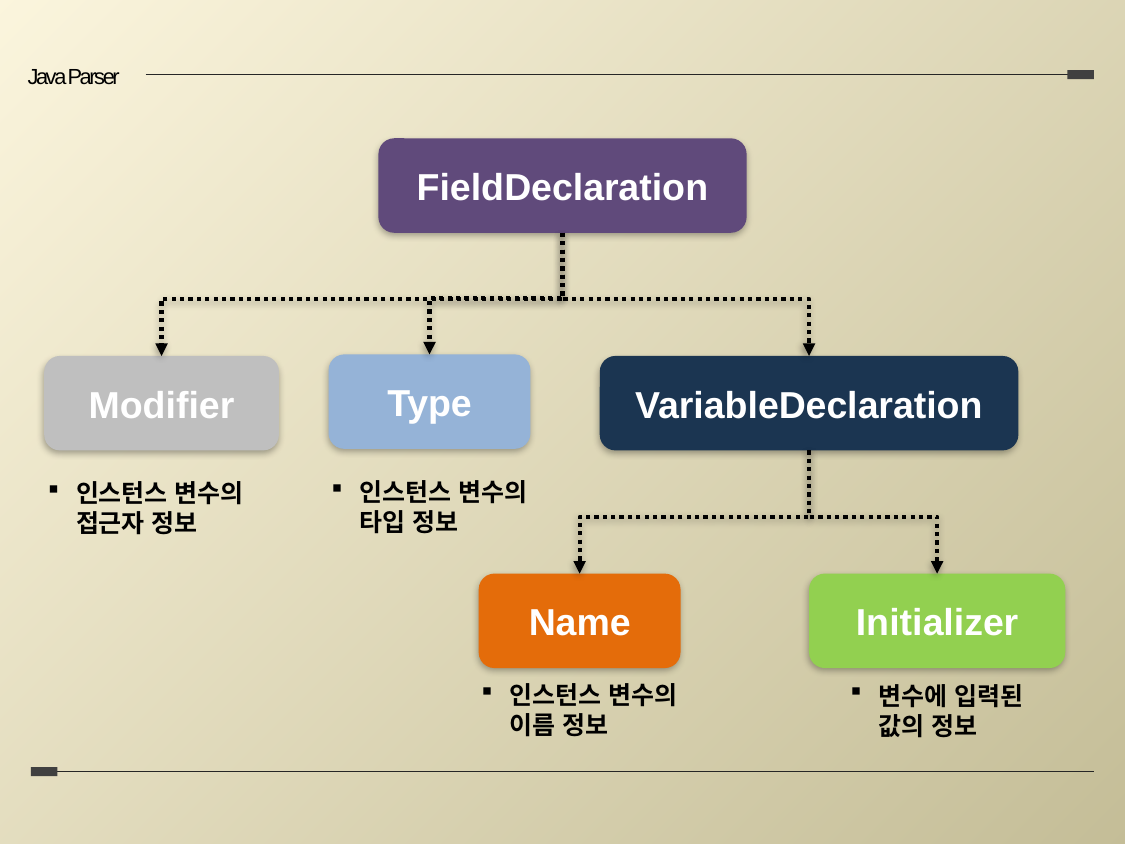

Java Parser

FieldDeclaration
Type
Modifier
VariableDeclaration
인스턴스 변수의
타입 정보
인스턴스 변수의
접근자 정보
Name
Initializer
인스턴스 변수의
이름 정보
변수에 입력된
값의 정보